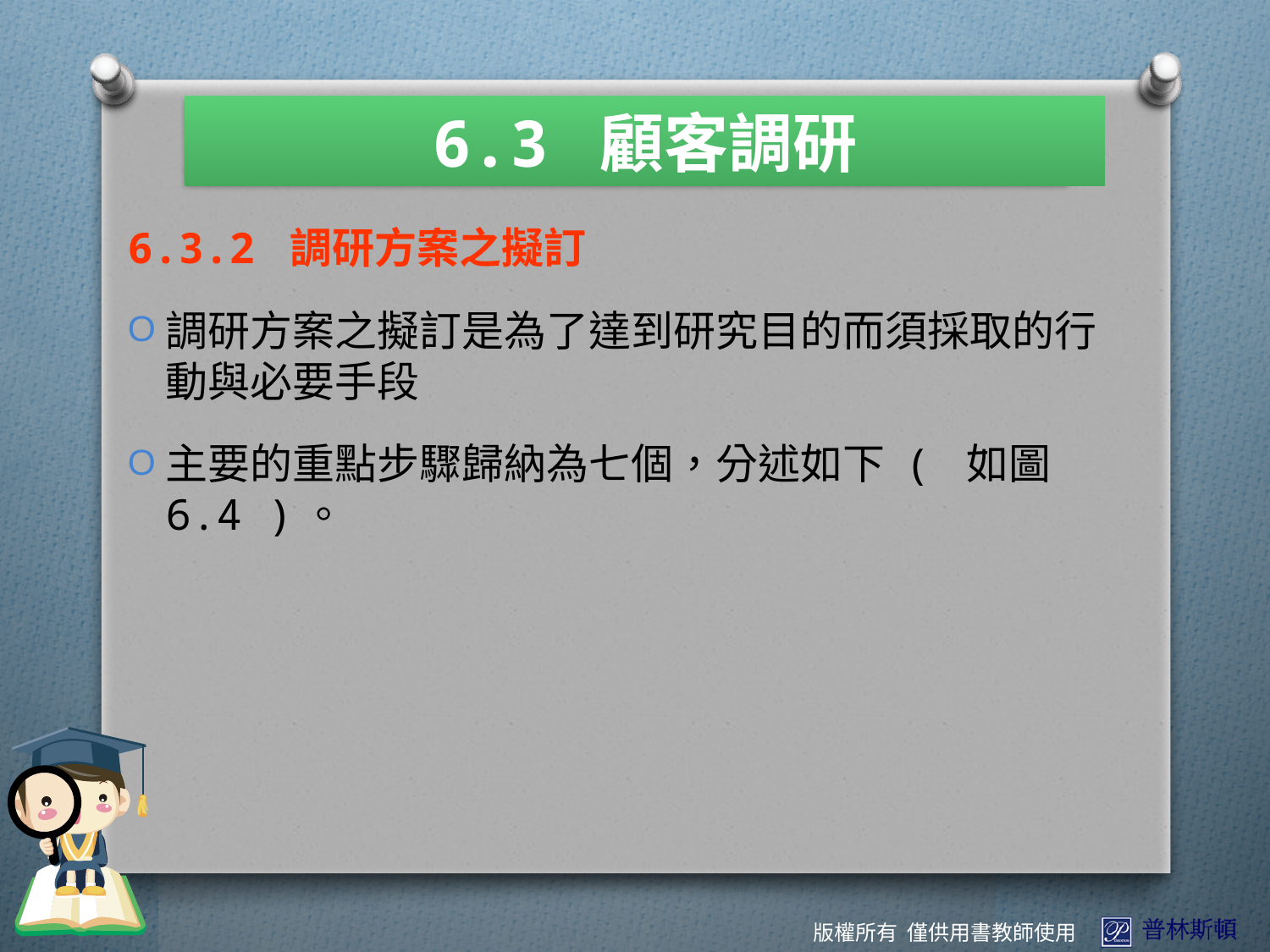

6.3 顧客調研
6.3.2 調研方案之擬訂
調研方案之擬訂是為了達到研究目的而須採取的行動與必要手段
主要的重點步驟歸納為七個，分述如下 ( 如圖6.4 )。